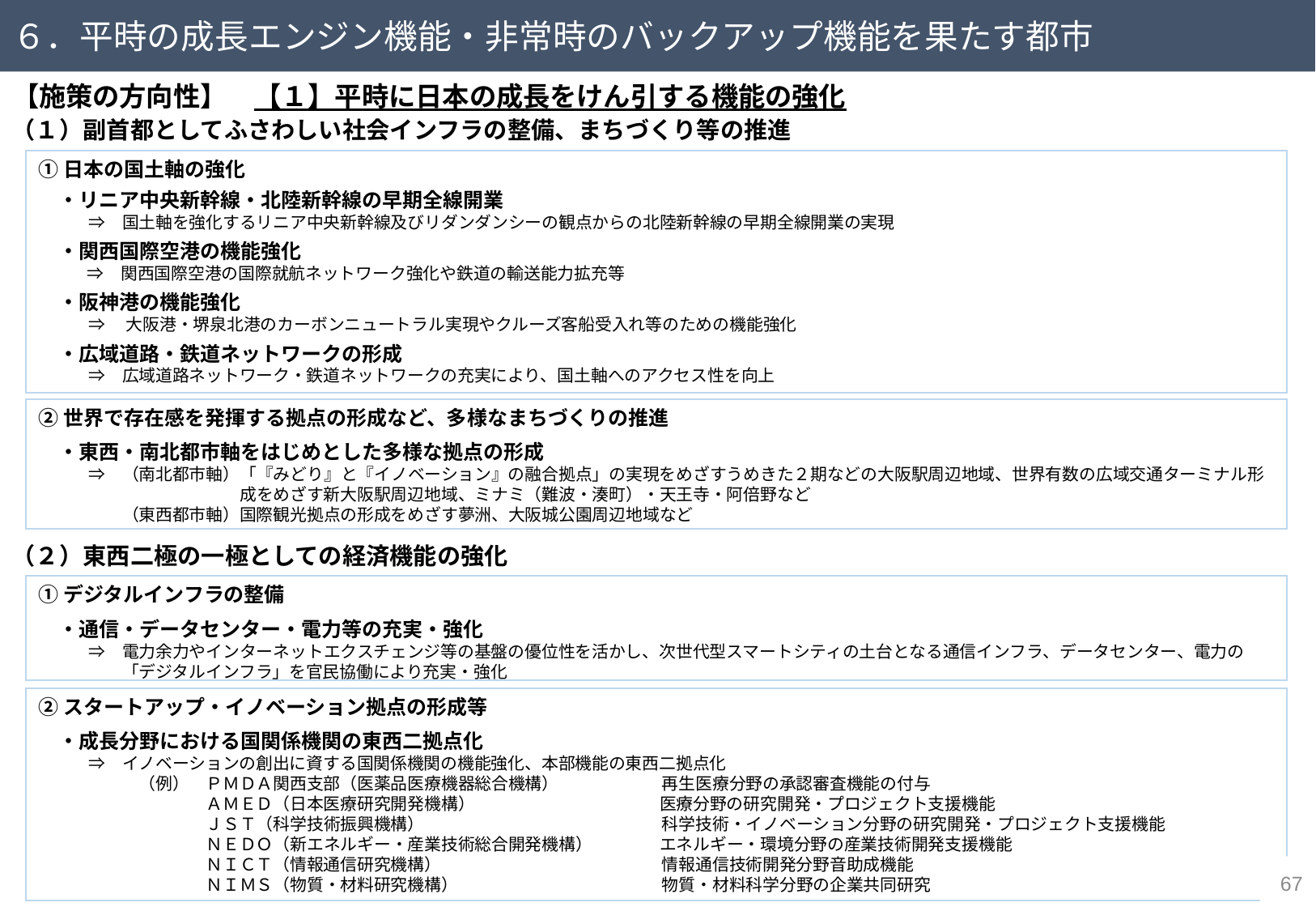

６．平時の成長エンジン機能・非常時のバックアップ機能を果たす都市
【施策の方向性】　【１】平時に日本の成長をけん引する機能の強化
（１）副首都としてふさわしい社会インフラの整備、まちづくり等の推進
①日本の国土軸の強化
　・リニア中央新幹線・北陸新幹線の早期全線開業
　　　⇒　国土軸を強化するリニア中央新幹線及びリダンダンシーの観点からの北陸新幹線の早期全線開業の実現
　・関西国際空港の機能強化
　　    ⇒　関西国際空港の国際就航ネットワーク強化や鉄道の輸送能力拡充等
　・阪神港の機能強化
　　　⇒ 　大阪港・堺泉北港のカーボンニュートラル実現やクルーズ客船受入れ等のための機能強化
　・広域道路・鉄道ネットワークの形成
　　　⇒　広域道路ネットワーク・鉄道ネットワークの充実により、国土軸へのアクセス性を向上
②世界で存在感を発揮する拠点の形成など、多様なまちづくりの推進
　・東西・南北都市軸をはじめとした多様な拠点の形成
　　　⇒　（南北都市軸）「『みどり』と『イノベーション』の融合拠点」の実現をめざすうめきた２期などの大阪駅周辺地域、世界有数の広域交通ターミナル形
　　　　　　　　　　　　成をめざす新大阪駅周辺地域、ミナミ（難波・湊町）・天王寺・阿倍野など
　　　　　（東西都市軸）国際観光拠点の形成をめざす夢洲、大阪城公園周辺地域など
（２）東西二極の一極としての経済機能の強化
①デジタルインフラの整備
　・通信・データセンター・電力等の充実・強化
　　　⇒　電力余力やインターネットエクスチェンジ等の基盤の優位性を活かし、次世代型スマートシティの土台となる通信インフラ、データセンター、電力の
　　　　　「デジタルインフラ」を官民協働により充実・強化
②スタートアップ・イノベーション拠点の形成等
　・成長分野における国関係機関の東西二拠点化
　　　⇒　イノベーションの創出に資する国関係機関の機能強化、本部機能の東西二拠点化
　　　　　　（例）　ＰＭＤＡ関西支部（医薬品医療機器総合機構）　　	　再生医療分野の承認審査機能の付与
　　　　　　　　　　ＡＭＥＤ（日本医療研究開発機構）　　　　　　　　　　　医療分野の研究開発・プロジェクト支援機能
　　　　　　　　　　ＪＳＴ（科学技術振興機構）　　　　　　　　　　　	　科学技術・イノベーション分野の研究開発・プロジェクト支援機能
　　　　　　　　　　ＮＥＤＯ（新エネルギー・産業技術総合開発機構）　　　　エネルギー・環境分野の産業技術開発支援機能
　　　　　　　　　　ＮＩＣＴ（情報通信研究機構）　　　　　　　　　　	　情報通信技術開発分野音助成機能
　　　　　　　　　　ＮＩＭＳ（物質・材料研究機構）　　　　　　　　　	　物質・材料科学分野の企業共同研究

67